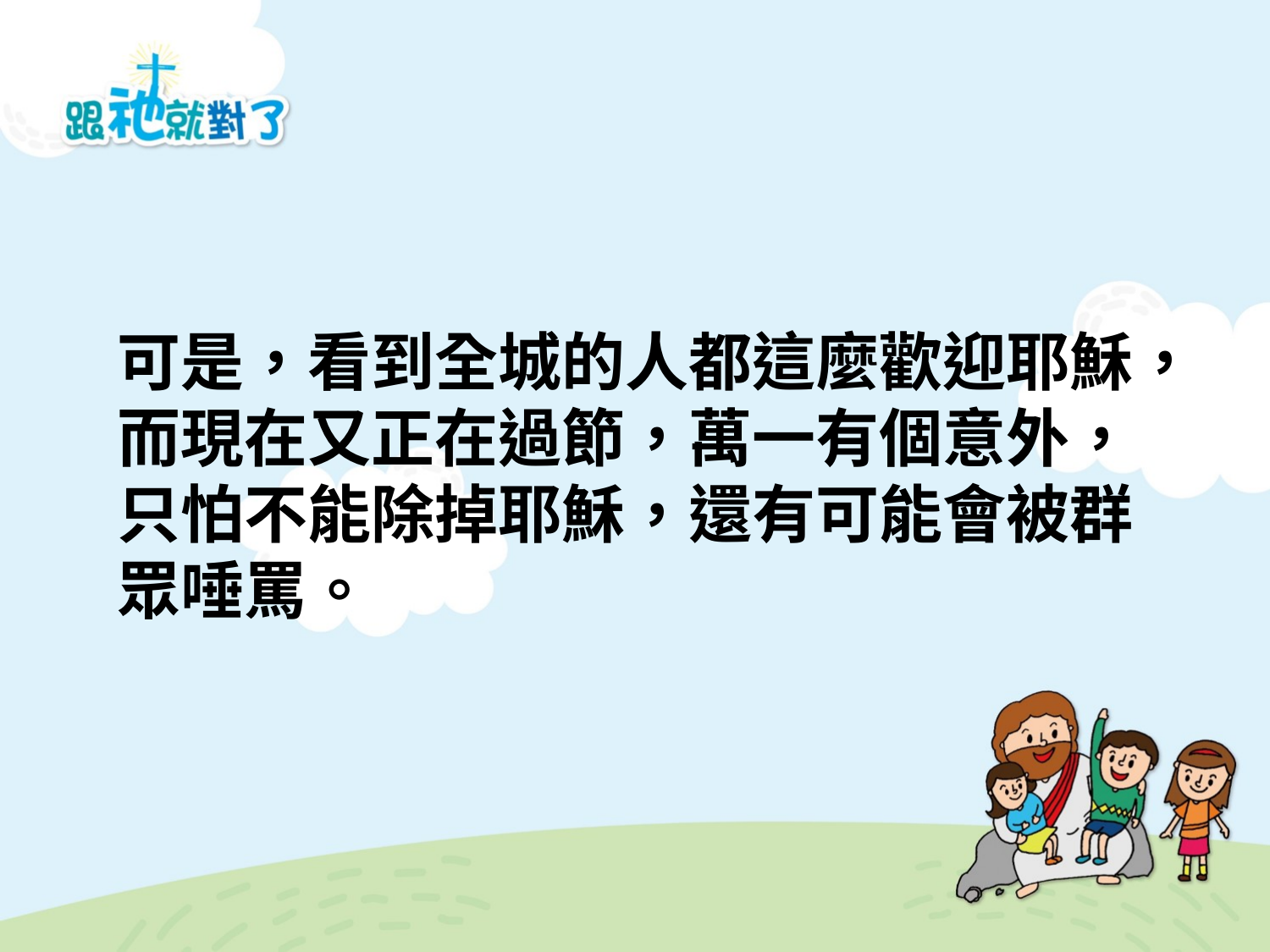

可是，看到全城的人都這麼歡迎耶穌，而現在又正在過節，萬一有個意外，只怕不能除掉耶穌，還有可能會被群眾唾罵。